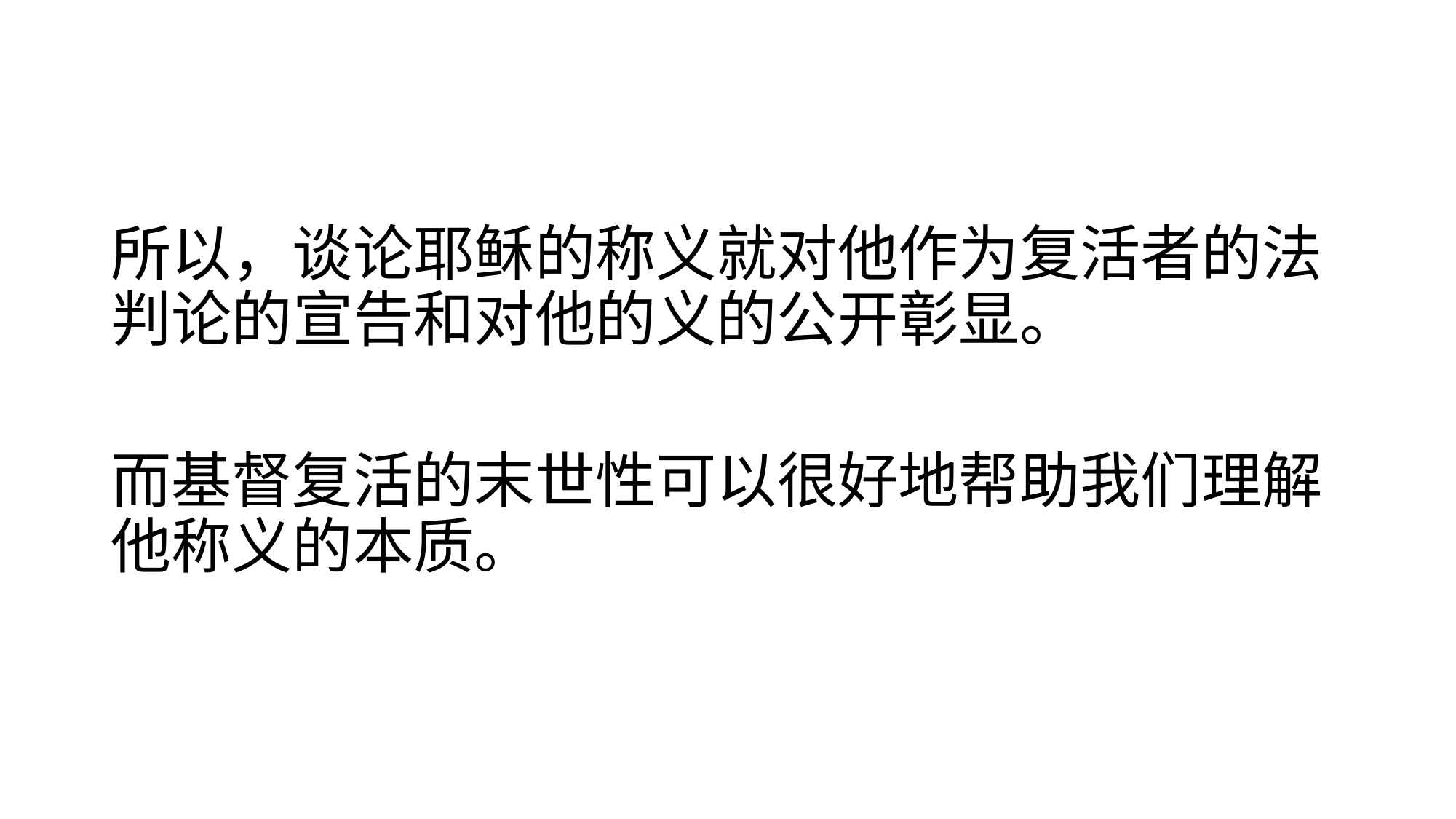

#
所以，谈论耶稣的称义就对他作为复活者的法判论的宣告和对他的义的公开彰显。

而基督复活的末世性可以很好地帮助我们理解他称义的本质。